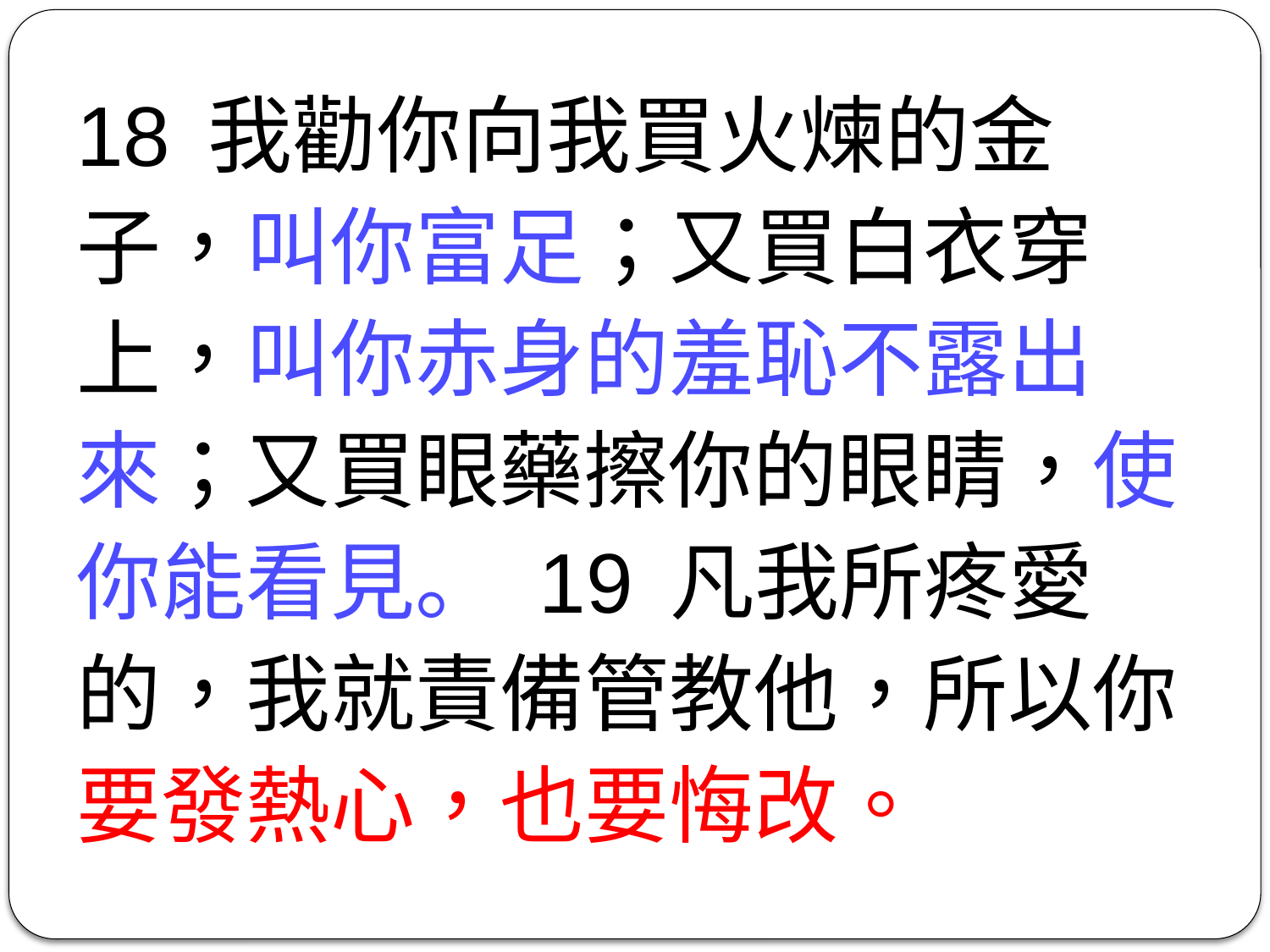

18 我勸你向我買火煉的金子，叫你富足；又買白衣穿上，叫你赤身的羞恥不露出來；又買眼藥擦你的眼睛，使你能看見。 19 凡我所疼愛的，我就責備管教他，所以你要發熱心，也要悔改。